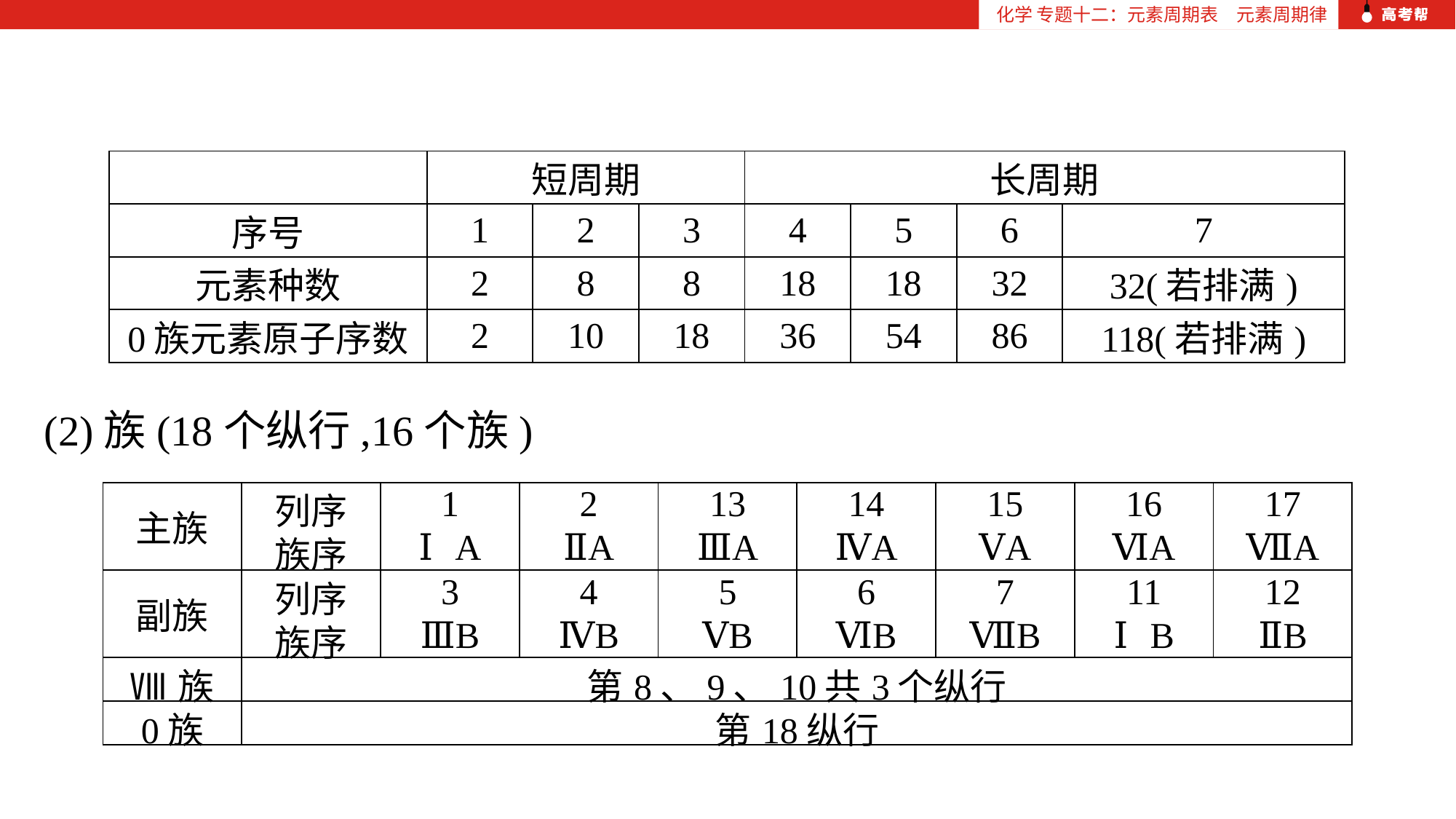

化学 专题十二：元素周期表　元素周期律
|  | 短周期 |  |  | 长周期 |  |  |  |
| --- | --- | --- | --- | --- | --- | --- | --- |
| 序号 | 1 | 2 | 3 | 4 | 5 | 6 | 7 |
| 元素种数 | 2 | 8 | 8 | 18 | 18 | 32 | 32(若排满) |
| 0族元素原子序数 | 2 | 10 | 18 | 36 | 54 | 86 | 118(若排满) |
(2)族(18个纵行,16个族)
| 主族 | 列序 | 1 | 2 | 13 | 14 | 15 | 16 | 17 |
| --- | --- | --- | --- | --- | --- | --- | --- | --- |
|  | 族序 | ⅠA | ⅡA | ⅢA | ⅣA | ⅤA | ⅥA | ⅦA |
| 副族 | 列序 | 3 | 4 | 5 | 6 | 7 | 11 | 12 |
|  | 族序 | ⅢB | ⅣB | ⅤB | ⅥB | ⅦB | ⅠB | ⅡB |
| Ⅷ族 | 第8、9、10共3个纵行 |  |  |  |  |  |  |  |
| 0族 | 第18纵行 |  |  |  |  |  |  |  |